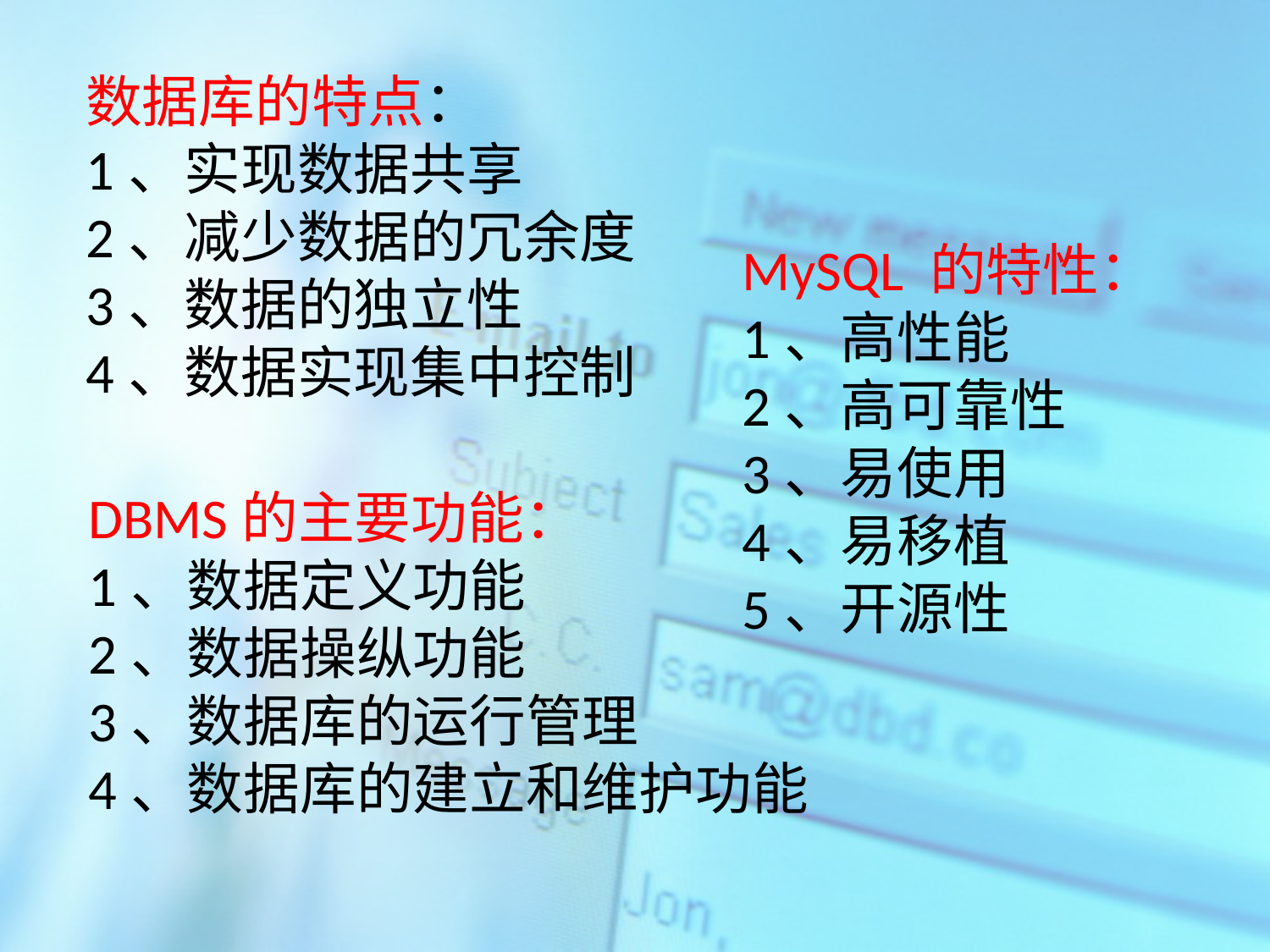

数据库的特点：
1、实现数据共享
2、减少数据的冗余度
3、数据的独立性
4、数据实现集中控制
MySQL 的特性：
1、高性能
2、高可靠性
3、易使用
4、易移植
5、开源性
DBMS的主要功能：
1、数据定义功能
2、数据操纵功能
3、数据库的运行管理
4、数据库的建立和维护功能